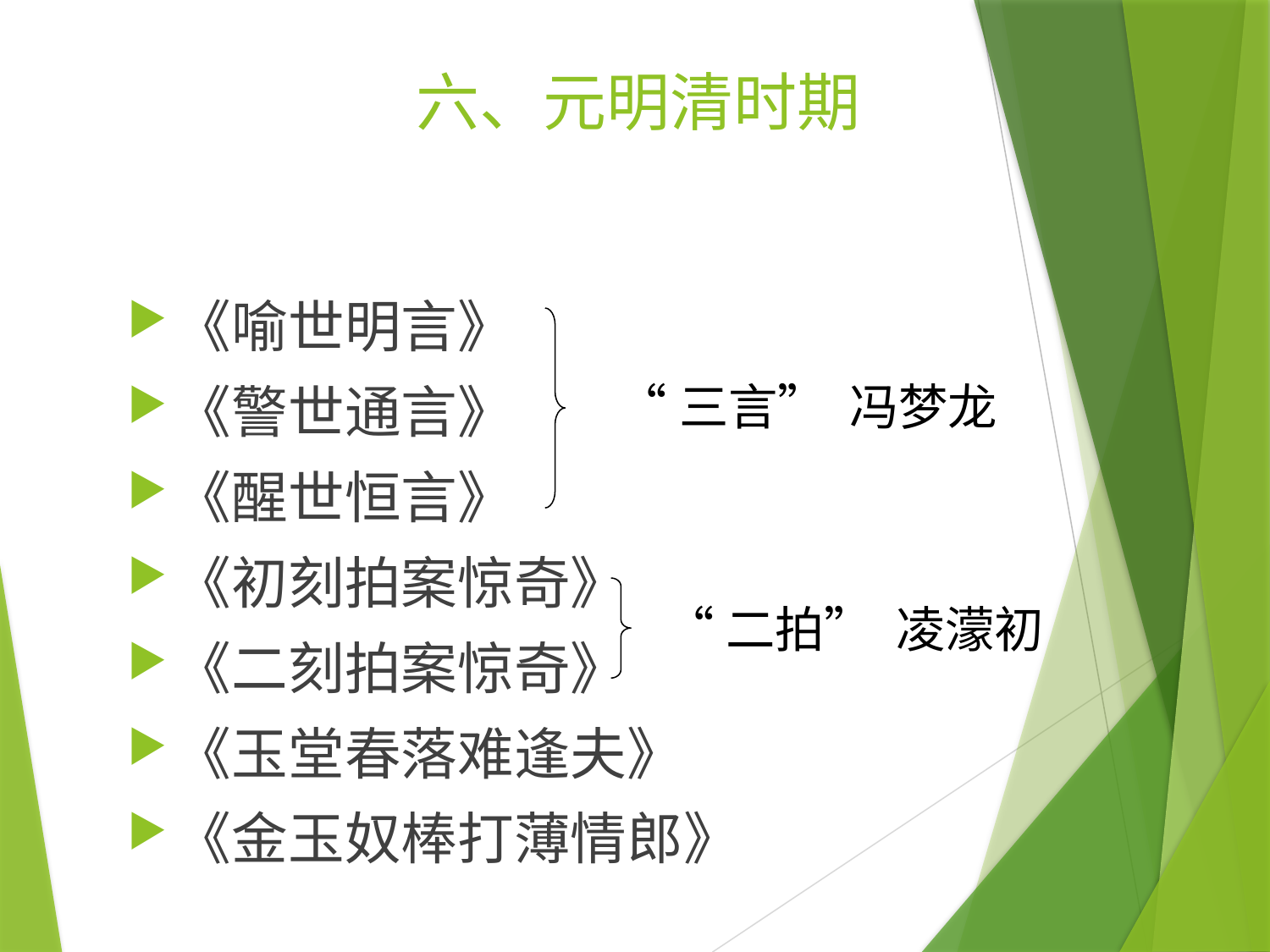

# 六、元明清时期
《喻世明言》
《警世通言》
《醒世恒言》
《初刻拍案惊奇》
《二刻拍案惊奇》
《玉堂春落难逢夫》
《金玉奴棒打薄情郎》

“三言”  冯梦龙

“二拍”  凌濛初